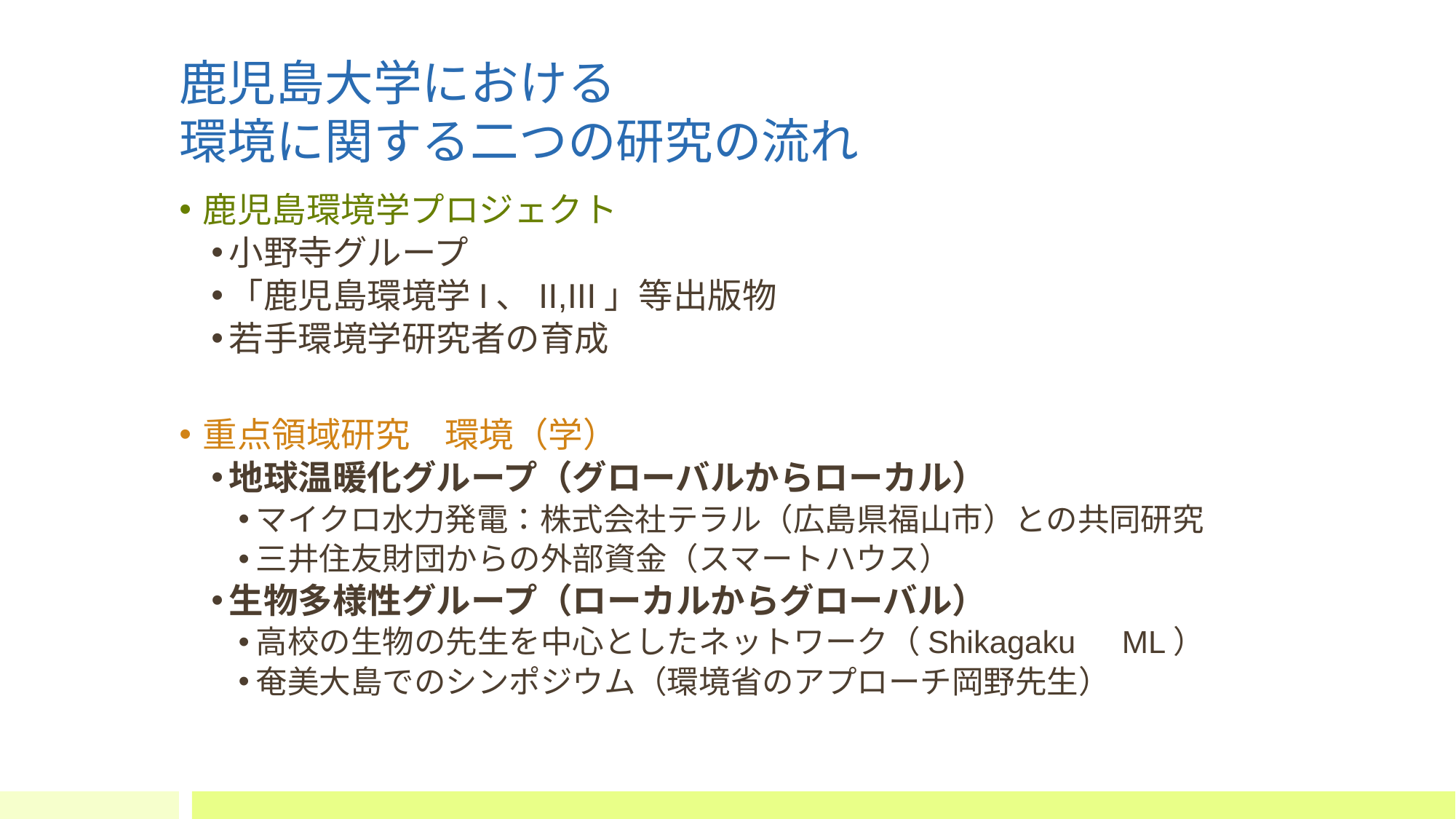

# 鹿児島大学における 環境に関する二つの研究の流れ
鹿児島環境学プロジェクト
小野寺グループ
「鹿児島環境学I、II,III」等出版物
若手環境学研究者の育成

重点領域研究　環境（学）
地球温暖化グループ（グローバルからローカル）
マイクロ水力発電：株式会社テラル（広島県福山市）との共同研究
三井住友財団からの外部資金（スマートハウス）
生物多様性グループ（ローカルからグローバル）
高校の生物の先生を中心としたネットワーク（Shikagaku　ML）
奄美大島でのシンポジウム（環境省のアプローチ岡野先生）